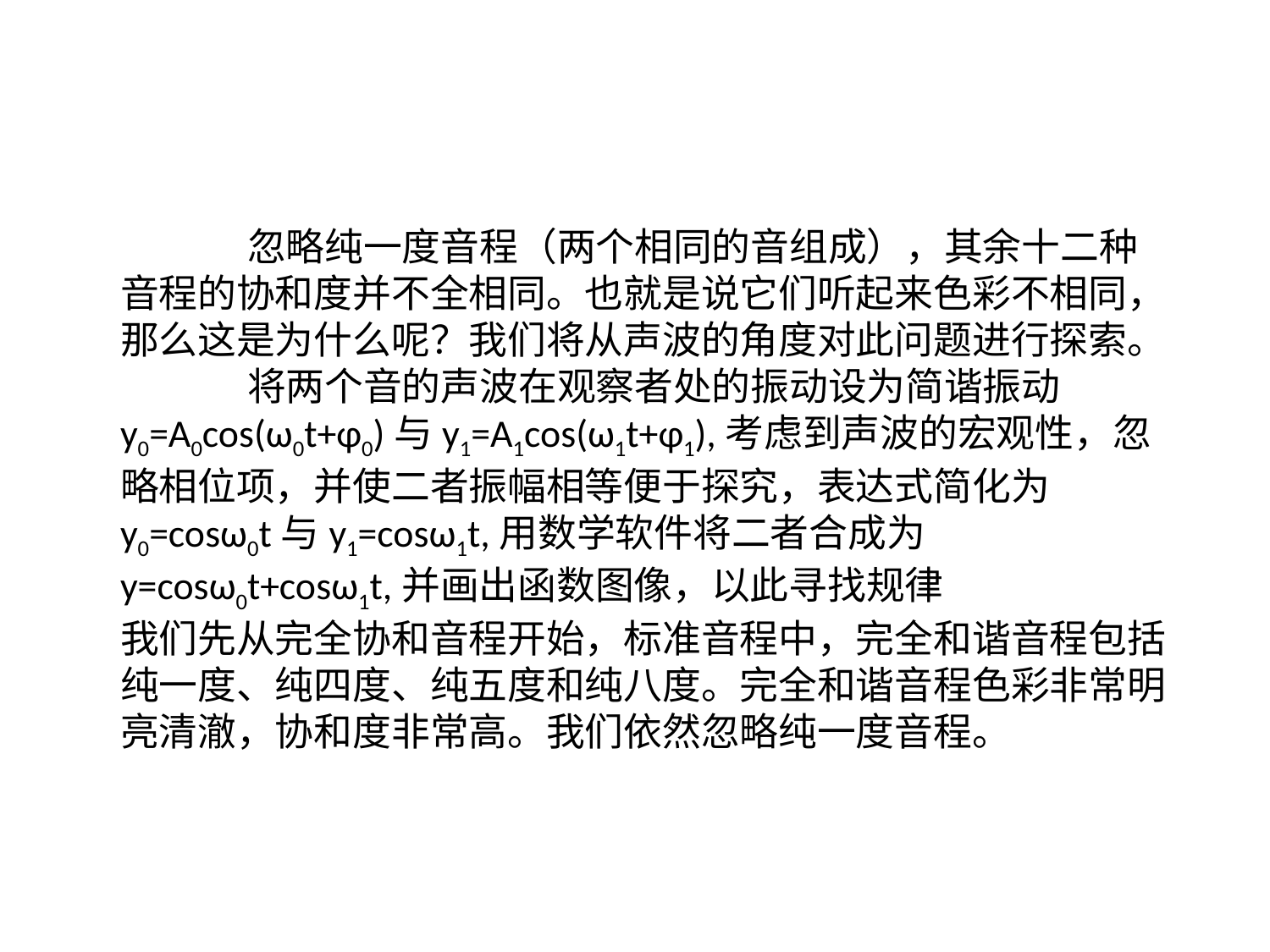

忽略纯一度音程（两个相同的音组成），其余十二种音程的协和度并不全相同。也就是说它们听起来色彩不相同，那么这是为什么呢？我们将从声波的角度对此问题进行探索。
	将两个音的声波在观察者处的振动设为简谐振动y0=A0cos(ω0t+φ0)与y1=A1cos(ω1t+φ1),考虑到声波的宏观性，忽略相位项，并使二者振幅相等便于探究，表达式简化为y0=cosω0t与y1=cosω1t,用数学软件将二者合成为y=cosω0t+cosω1t,并画出函数图像，以此寻找规律
我们先从完全协和音程开始，标准音程中，完全和谐音程包括纯一度、纯四度、纯五度和纯八度。完全和谐音程色彩非常明亮清澈，协和度非常高。我们依然忽略纯一度音程。